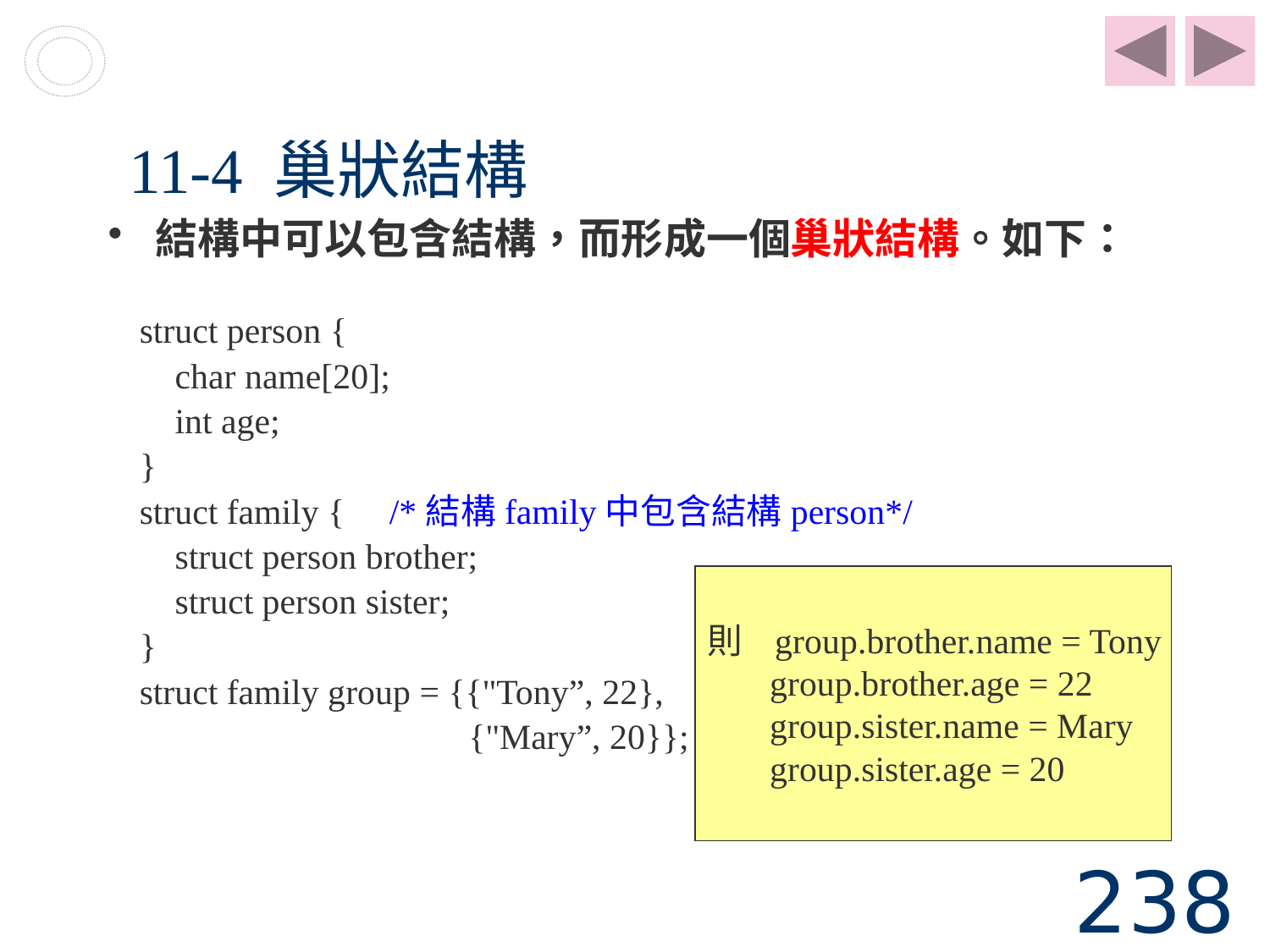

# 11-4 巢狀結構
結構中可以包含結構，而形成一個巢狀結構。如下：
struct person {
    char name[20];
    int age;
}
struct family {     /*結構family中包含結構person*/
    struct person brother;
    struct person sister;
}
struct family group = {{"Tony”, 22},
                                     {"Mary”, 20}};
則   group.brother.name = Tony
       group.brother.age = 22
       group.sister.name = Mary
       group.sister.age = 20
238